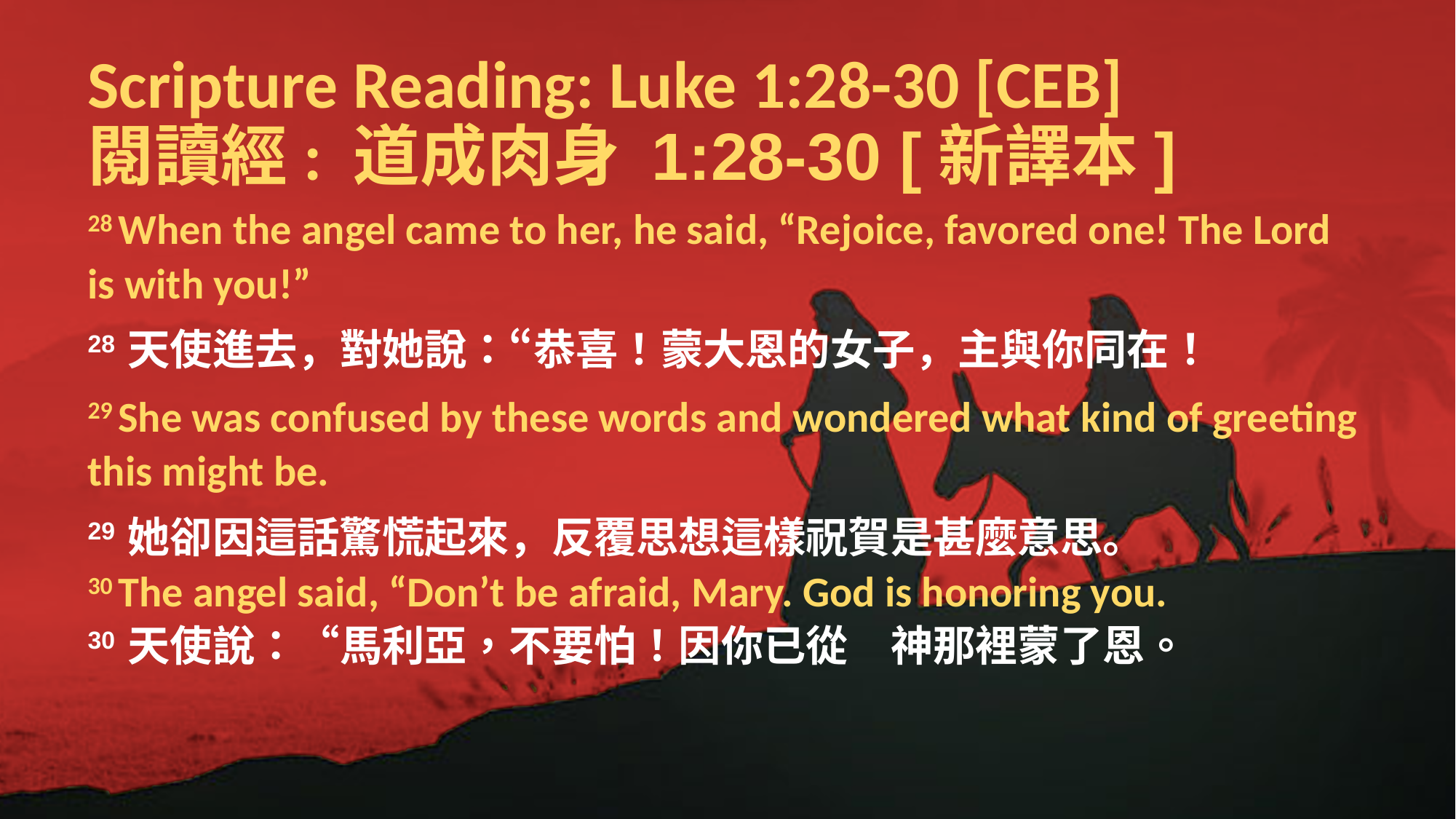

# Scripture Reading: Luke 1:28-30 [CEB] 閱讀經: 道成肉身 1:28-30 [新譯本]
28 When the angel came to her, he said, “Rejoice, favored one! The Lord is with you!”
28 天使進去，對她說：“恭喜！蒙大恩的女子，主與你同在！
29 She was confused by these words and wondered what kind of greeting this might be.
29 她卻因這話驚慌起來，反覆思想這樣祝賀是甚麼意思。
30 The angel said, “Don’t be afraid, Mary. God is honoring you.
30 天使說：“馬利亞，不要怕！因你已從　神那裡蒙了恩。